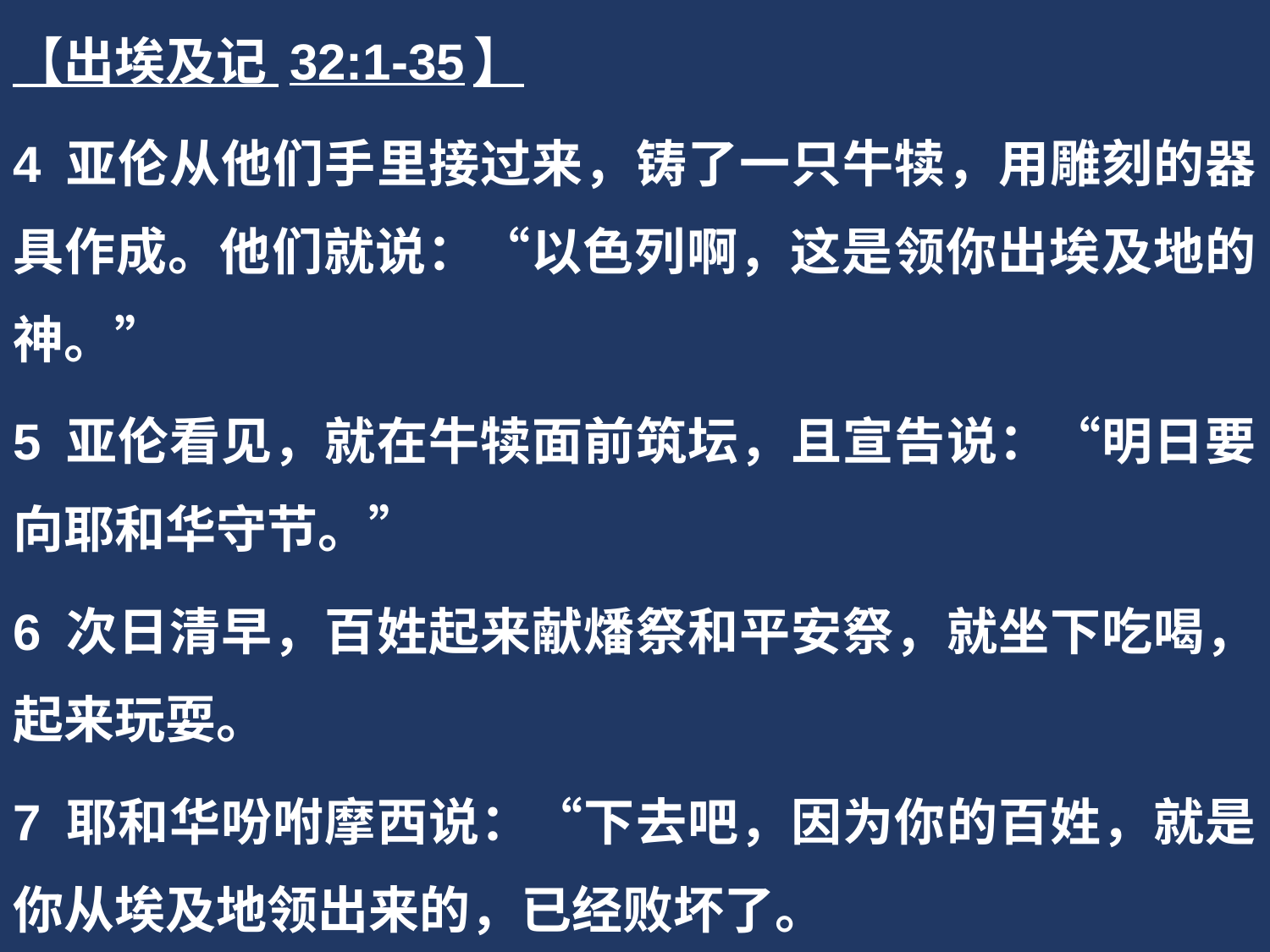

【出埃及记 32:1-35】
4 亚伦从他们手里接过来，铸了一只牛犊，用雕刻的器具作成。他们就说：“以色列啊，这是领你出埃及地的神。”
5 亚伦看见，就在牛犊面前筑坛，且宣告说：“明日要向耶和华守节。”
6 次日清早，百姓起来献燔祭和平安祭，就坐下吃喝，起来玩耍。
7 耶和华吩咐摩西说：“下去吧，因为你的百姓，就是你从埃及地领出来的，已经败坏了。